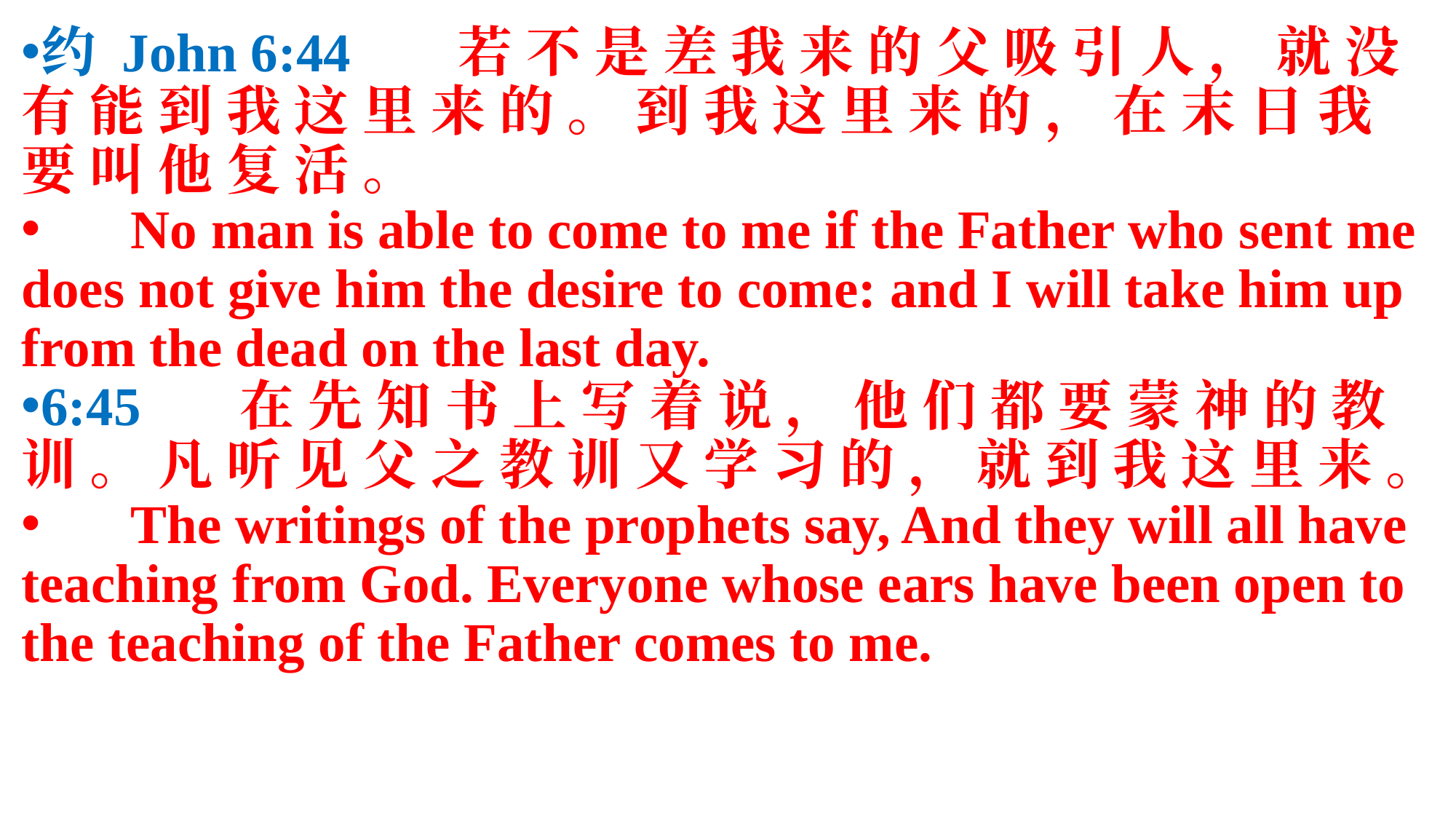

约 John 6:44	若 不 是 差 我 来 的 父 吸 引 人 ， 就 没 有 能 到 我 这 里 来 的 。 到 我 这 里 来 的 ， 在 末 日 我 要 叫 他 复 活 。
   	No man is able to come to me if the Father who sent me does not give him the desire to come: and I will take him up from the dead on the last day.
6:45	在 先 知 书 上 写 着 说 ， 他 们 都 要 蒙 神 的 教 训 。 凡 听 见 父 之 教 训 又 学 习 的 ， 就 到 我 这 里 来 。
   	The writings of the prophets say, And they will all have teaching from God. Everyone whose ears have been open to the teaching of the Father comes to me.